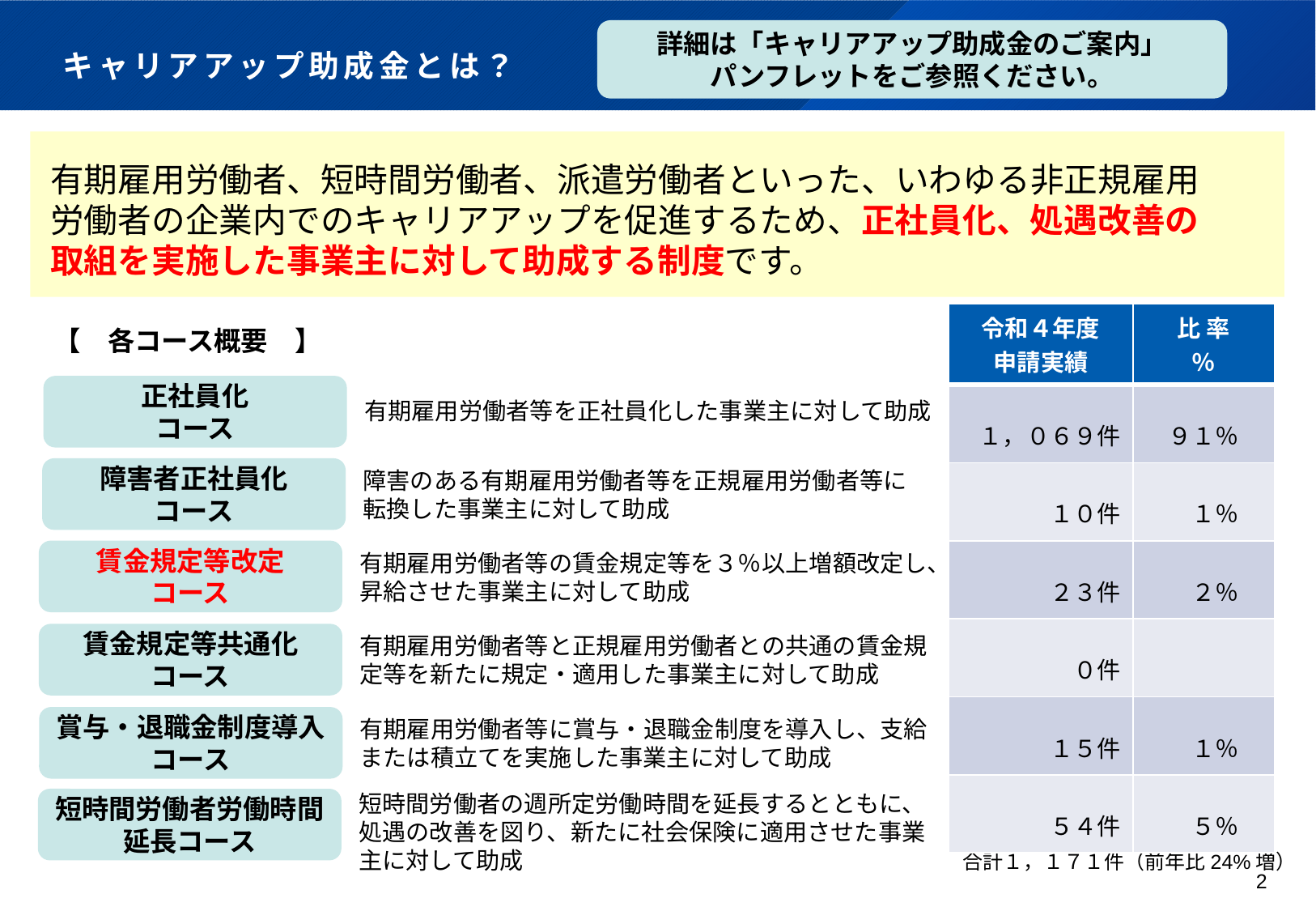

詳細は「キャリアアップ助成金のご案内」
パンフレットをご参照ください。
# キャリアアップ助成金とは？

有期雇用労働者、短時間労働者、派遣労働者といった、いわゆる非正規雇用労働者の企業内でのキャリアアップを促進するため、正社員化、処遇改善の取組を実施した事業主に対して助成する制度です。
| 令和４年度 申請実績 | 比 率 ％ |
| --- | --- |
| １，０６９件 | ９１％ |
| １０件 | １％ |
| ２３件 | ２％ |
| ０件 |  |
| １５件 | １％ |
| ５４件 | ５％ |
【　各コース概要　】
正社員化
コース
有期雇用労働者等を正社員化した事業主に対して助成
障害者正社員化
コース
障害のある有期雇用労働者等を正規雇用労働者等に転換した事業主に対して助成
賃金規定等改定
コース
有期雇用労働者等の賃金規定等を３％以上増額改定し、昇給させた事業主に対して助成
賃金規定等共通化
コース
有期雇用労働者等と正規雇用労働者との共通の賃金規定等を新たに規定・適用した事業主に対して助成
賞与・退職金制度導入
コース
有期雇用労働者等に賞与・退職金制度を導入し、支給または積立てを実施した事業主に対して助成
短時間労働者労働時間
延長コース
短時間労働者の週所定労働時間を延長するとともに、処遇の改善を図り、新たに社会保険に適用させた事業主に対して助成
合計１，１７１件（前年比24%増）
2